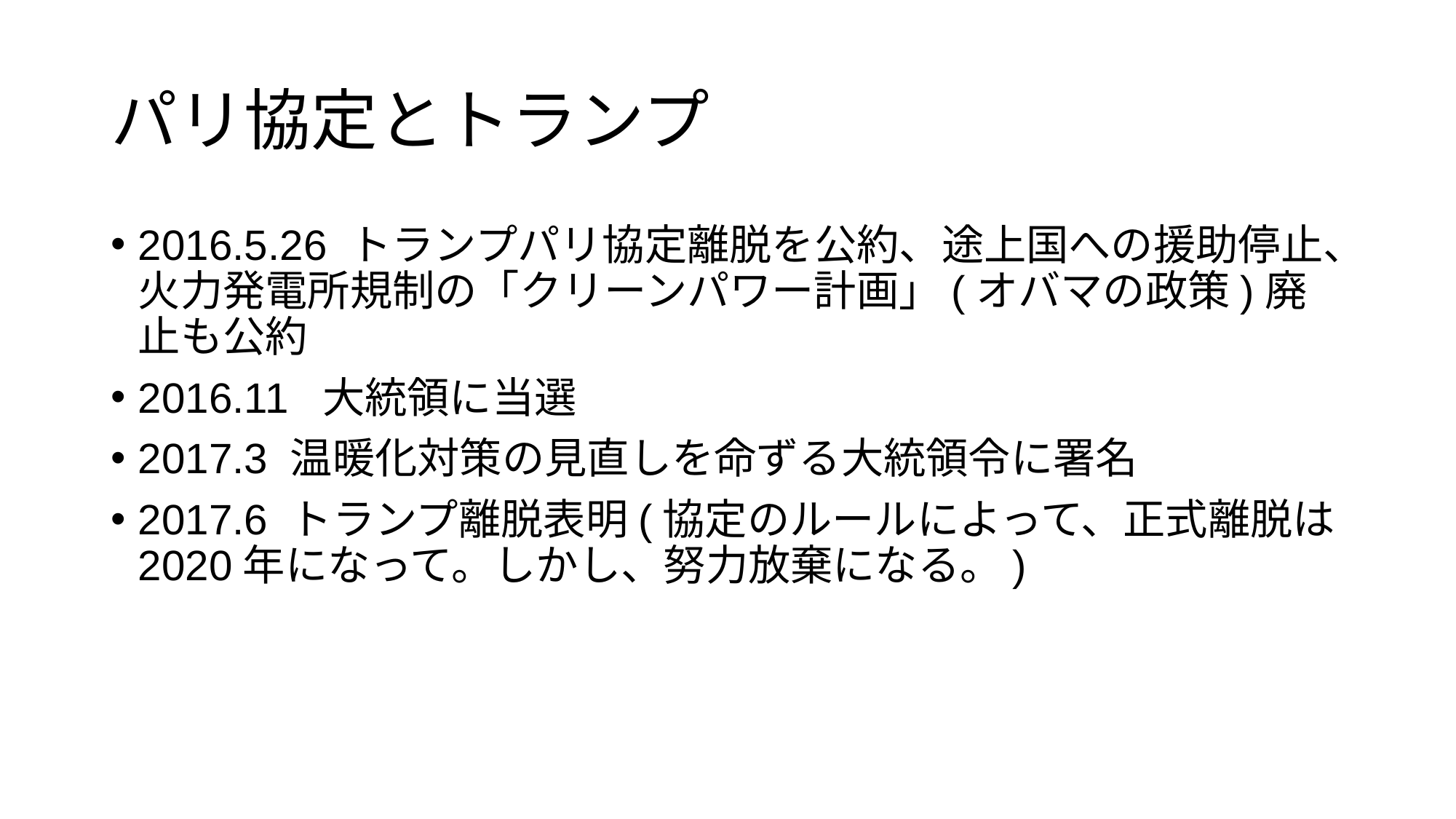

# パリ協定とトランプ
2016.5.26 トランプパリ協定離脱を公約、途上国への援助停止、火力発電所規制の「クリーンパワー計画」(オバマの政策)廃止も公約
2016.11  大統領に当選
2017.3 温暖化対策の見直しを命ずる大統領令に署名
2017.6 トランプ離脱表明(協定のルールによって、正式離脱は2020年になって。しかし、努力放棄になる。)